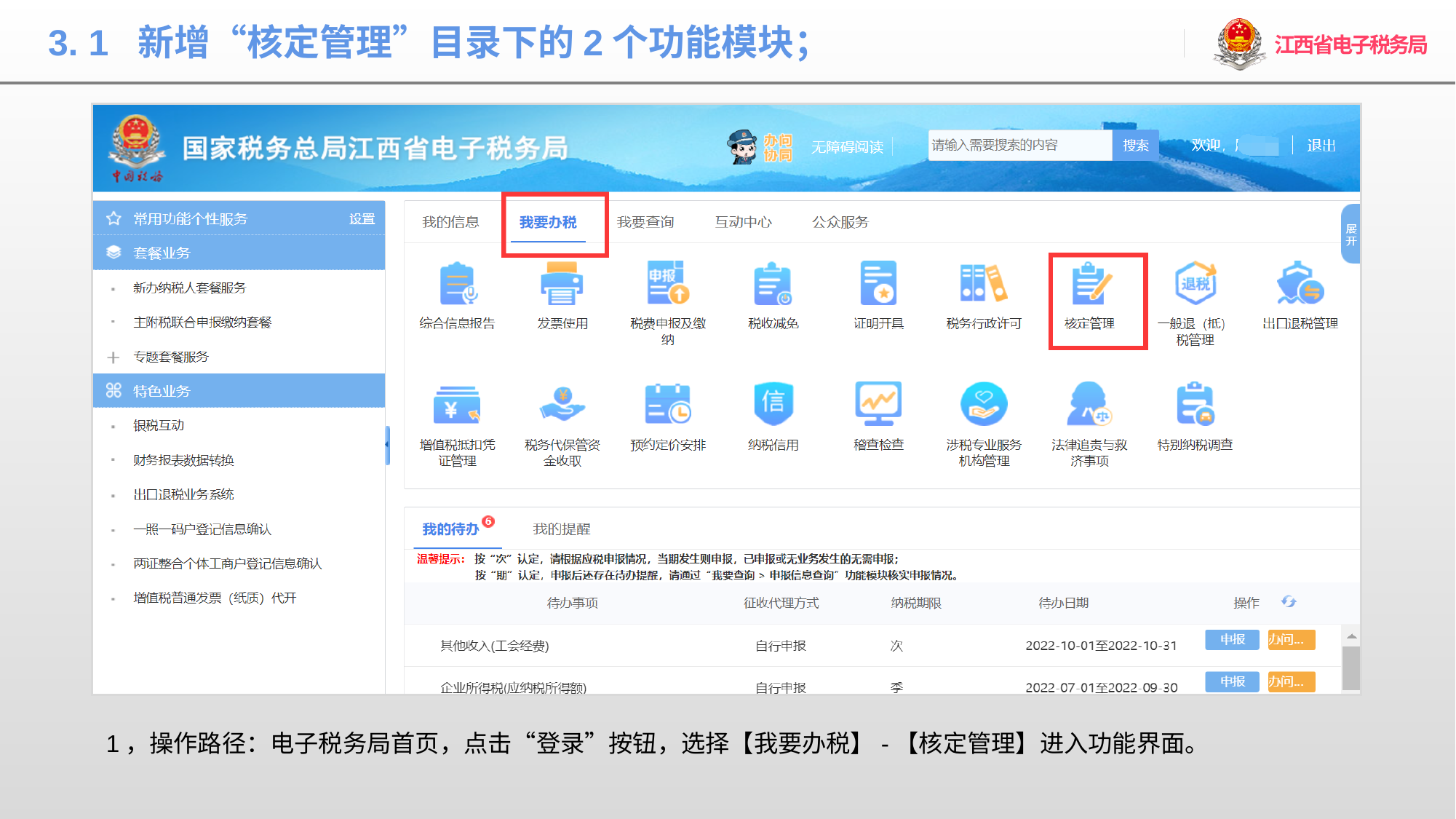

3. 1  新增“核定管理”目录下的2个功能模块；

1，操作路径：电子税务局首页，点击“登录”按钮，选择【我要办税】-【核定管理】进入功能界面。